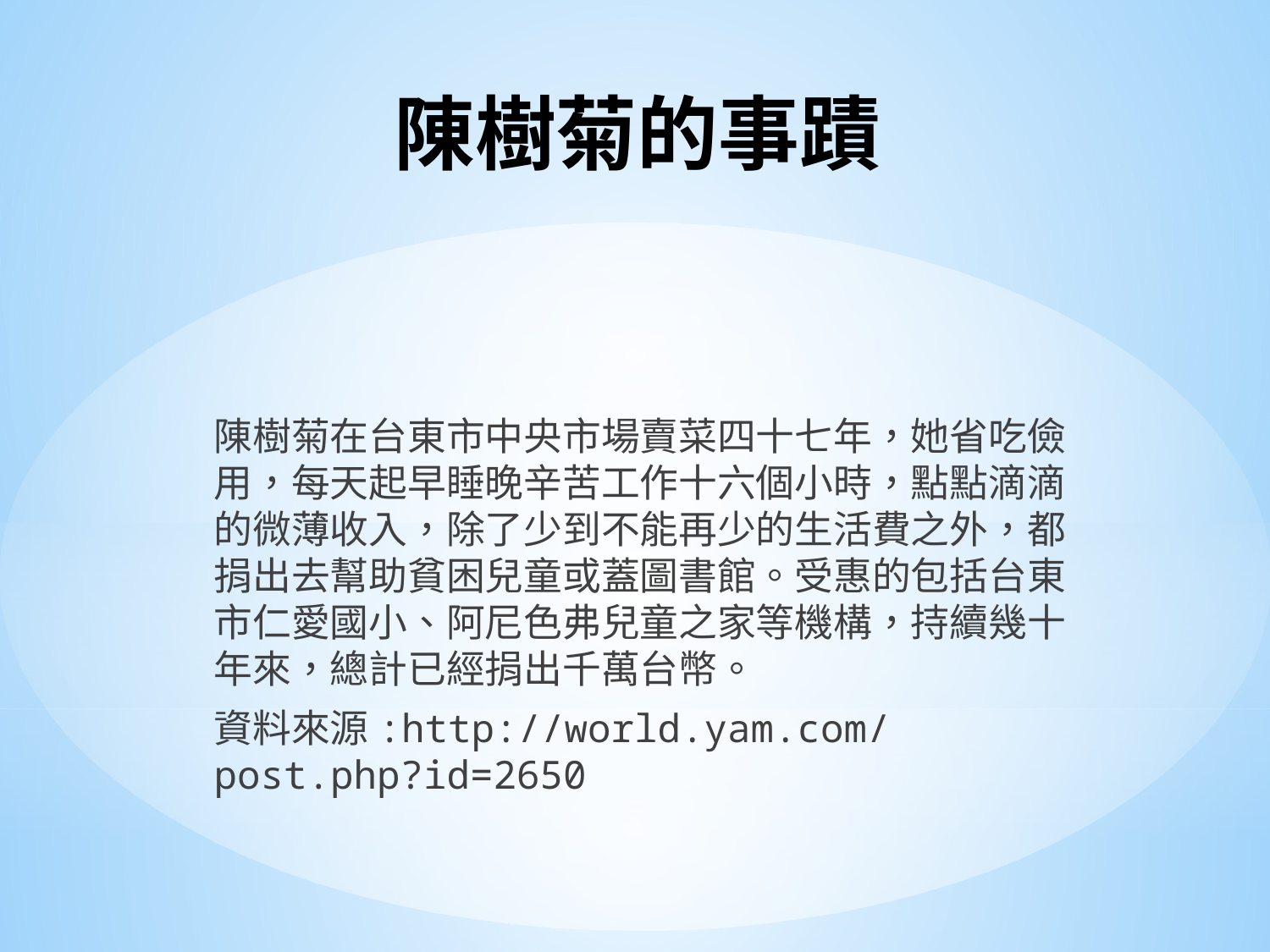

# 陳樹菊的事蹟

陳樹菊在台東市中央市場賣菜四十七年，她省吃儉用，每天起早睡晚辛苦工作十六個小時，點點滴滴的微薄收入，除了少到不能再少的生活費之外，都捐出去幫助貧困兒童或蓋圖書館。受惠的包括台東市仁愛國小、阿尼色弗兒童之家等機構，持續幾十年來，總計已經捐出千萬台幣。
資料來源:http://world.yam.com/post.php?id=2650